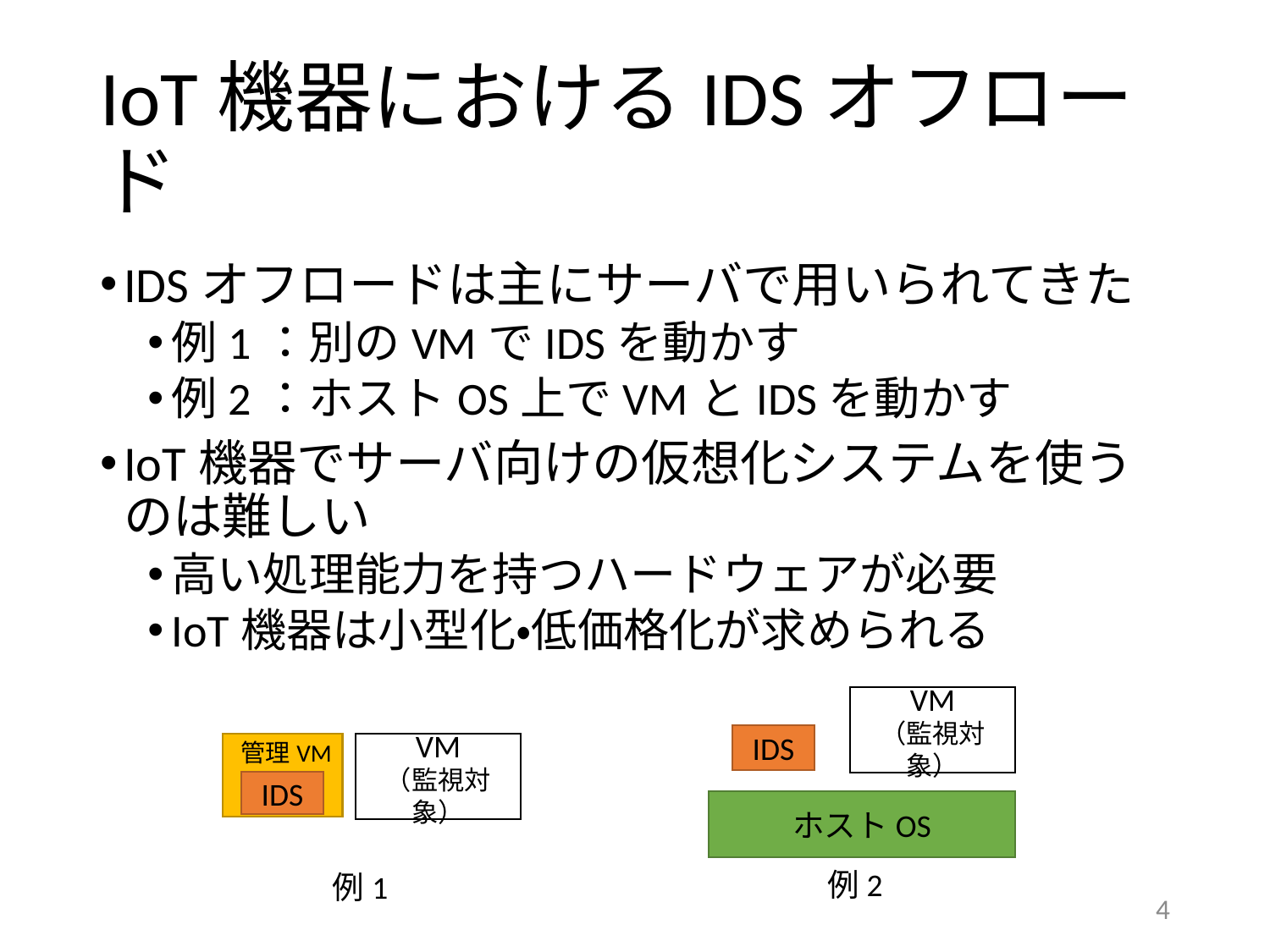

# IoT機器におけるIDSオフロード
IDSオフロードは主にサーバで用いられてきた
例1：別のVMでIDSを動かす
例2：ホストOS上でVMとIDSを動かす
IoT機器でサーバ向けの仮想化システムを使うのは難しい
高い処理能力を持つハードウェアが必要
IoT機器は小型化・低価格化が求められる
VM
（監視対象）
IDS
管理VM

VM
（監視対象）
IDS
ホストOS
例2
例1
4